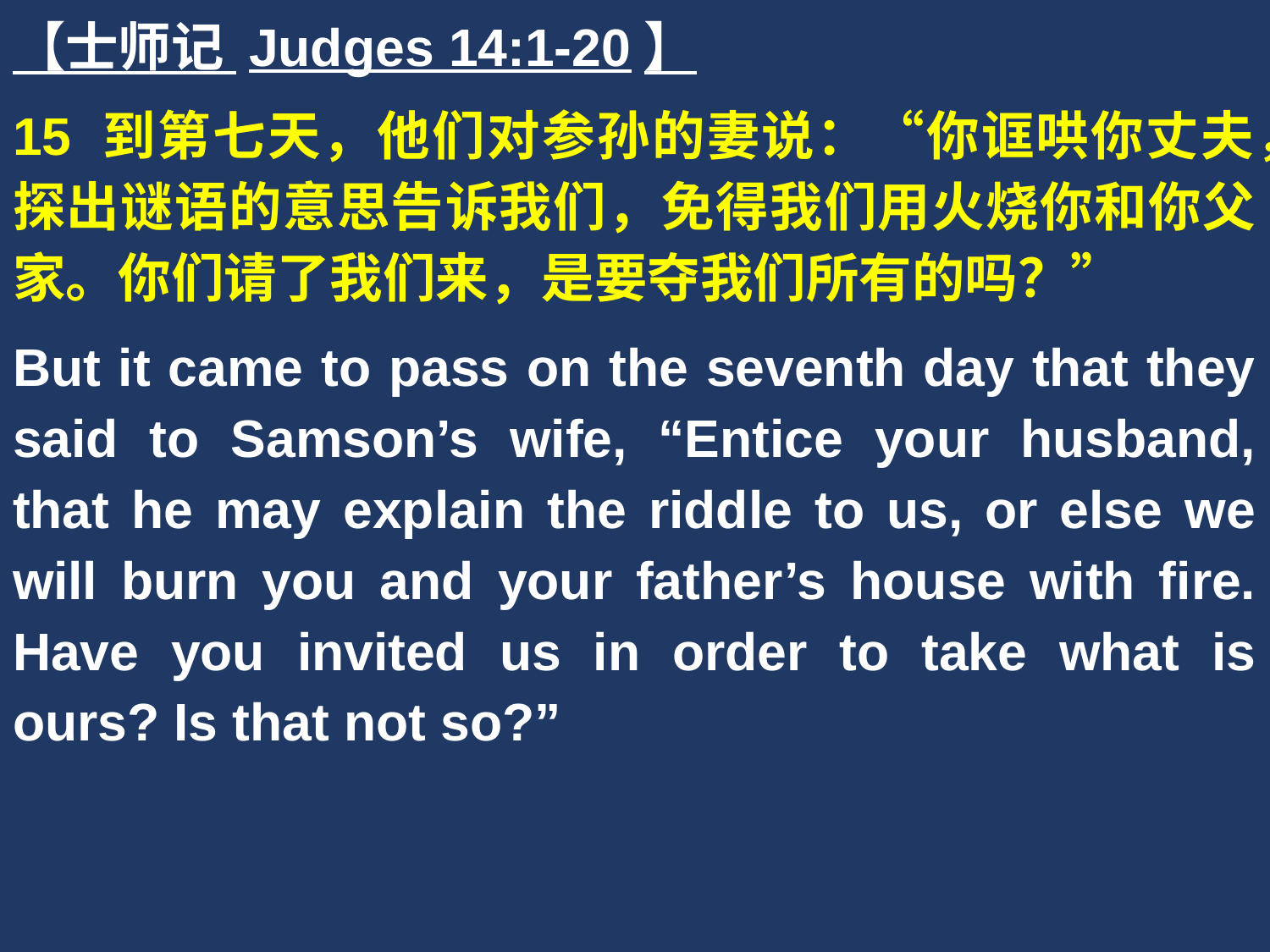

【士师记 Judges 14:1-20】
15 到第七天，他们对参孙的妻说：“你诓哄你丈夫，探出谜语的意思告诉我们，免得我们用火烧你和你父家。你们请了我们来，是要夺我们所有的吗？”
But it came to pass on the seventh day that they said to Samson’s wife, “Entice your husband, that he may explain the riddle to us, or else we will burn you and your father’s house with fire. Have you invited us in order to take what is ours? Is that not so?”